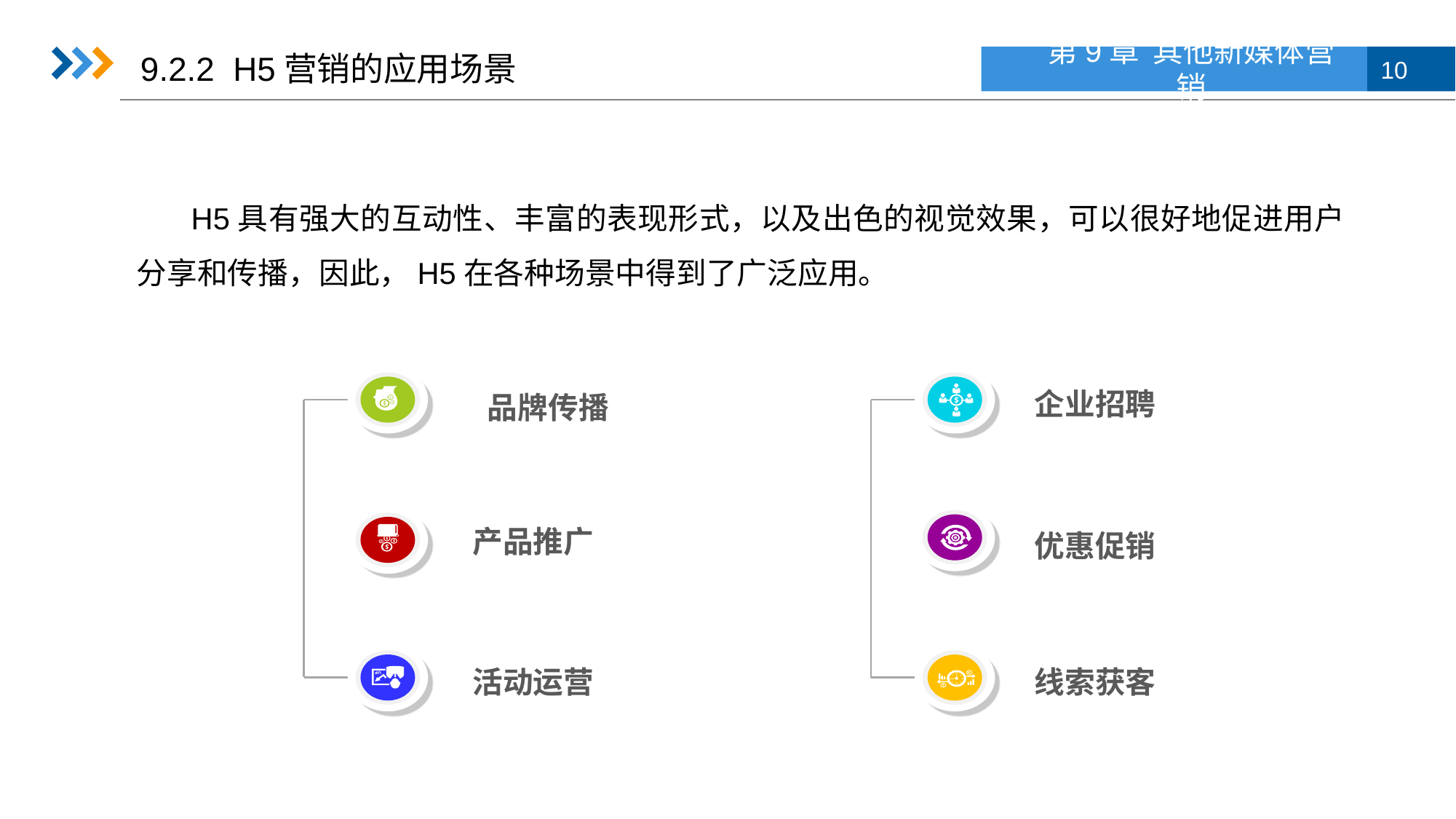

9.2.2  H5营销的应用场景
H5具有强大的互动性、丰富的表现形式，以及出色的视觉效果，可以很好地促进用户分享和传播，因此，H5在各种场景中得到了广泛应用。

企业招聘
优惠促销
线索获客

品牌传播
产品推广
活动运营